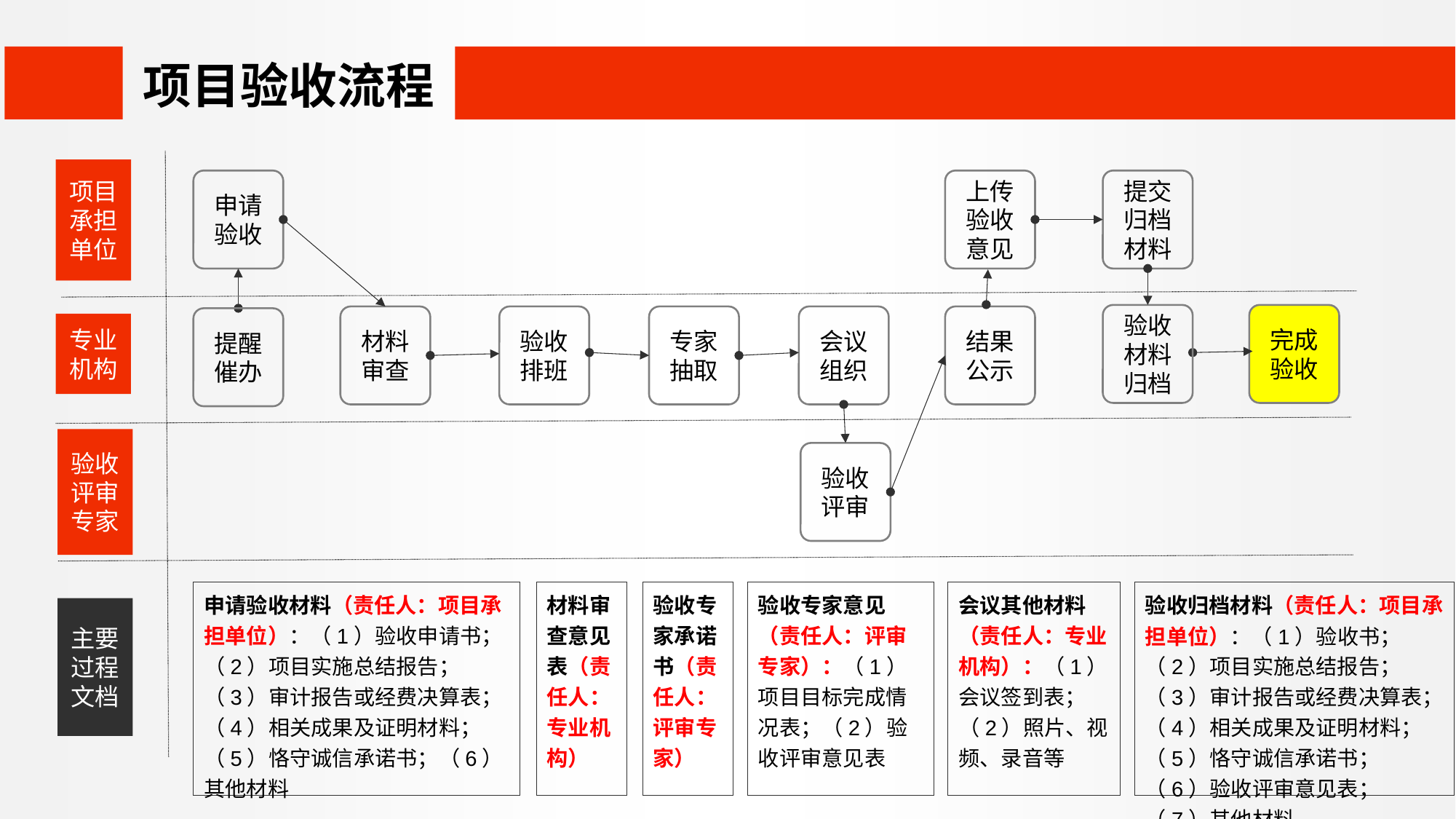

项目验收流程
项目
承担
单位
申请
验收
上传验收意见
提交归档材料
验收材料归档
完成验收
材料
审查
验收排班
专家抽取
会议组织
结果公示
提醒
催办
专业
机构
验收
评审
专家
验收评审
验收专家承诺书（责任人：评审专家）
材料审查意见表（责任人：专业机构）
申请验收材料（责任人：项目承担单位）：（1）验收申请书；（2）项目实施总结报告；（3）审计报告或经费决算表；（4）相关成果及证明材料；（5）恪守诚信承诺书；（6）其他材料

验收专家意见（责任人：评审专家）：（1）项目目标完成情况表；（2）验收评审意见表
会议其他材料（责任人：专业机构）：（1）会议签到表；（2）照片、视频、录音等
验收归档材料（责任人：项目承担单位）：（1）验收书；（2）项目实施总结报告；（3）审计报告或经费决算表；（4）相关成果及证明材料；（5）恪守诚信承诺书；（6）验收评审意见表；（7）其他材料

主要
过程
文档